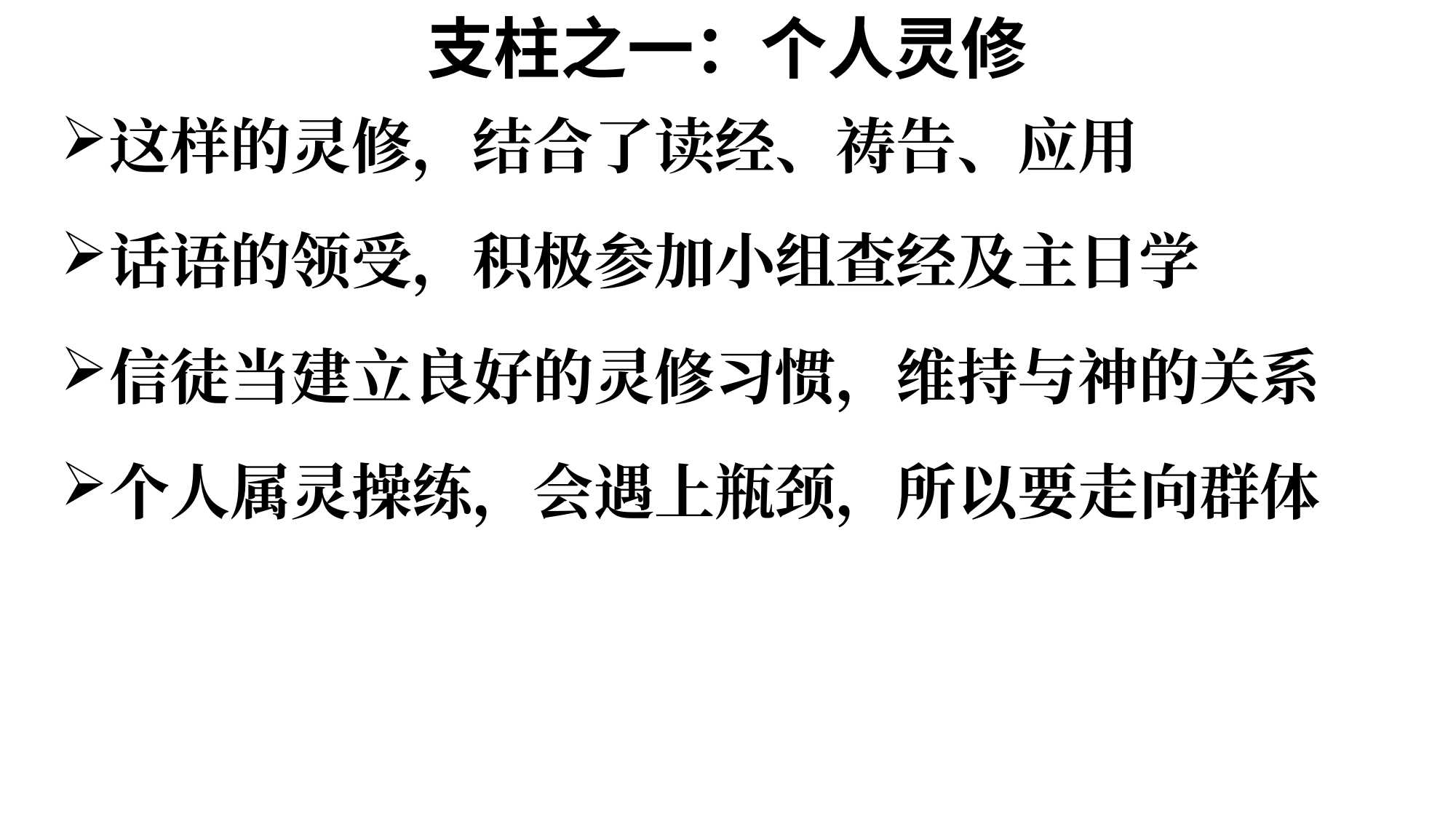

# 支柱之一：个人灵修
这样的灵修，结合了读经、祷告、应用

话语的领受，积极参加小组查经及主日学

信徒当建立良好的灵修习惯，维持与神的关系

个人属灵操练，会遇上瓶颈，所以要走向群体